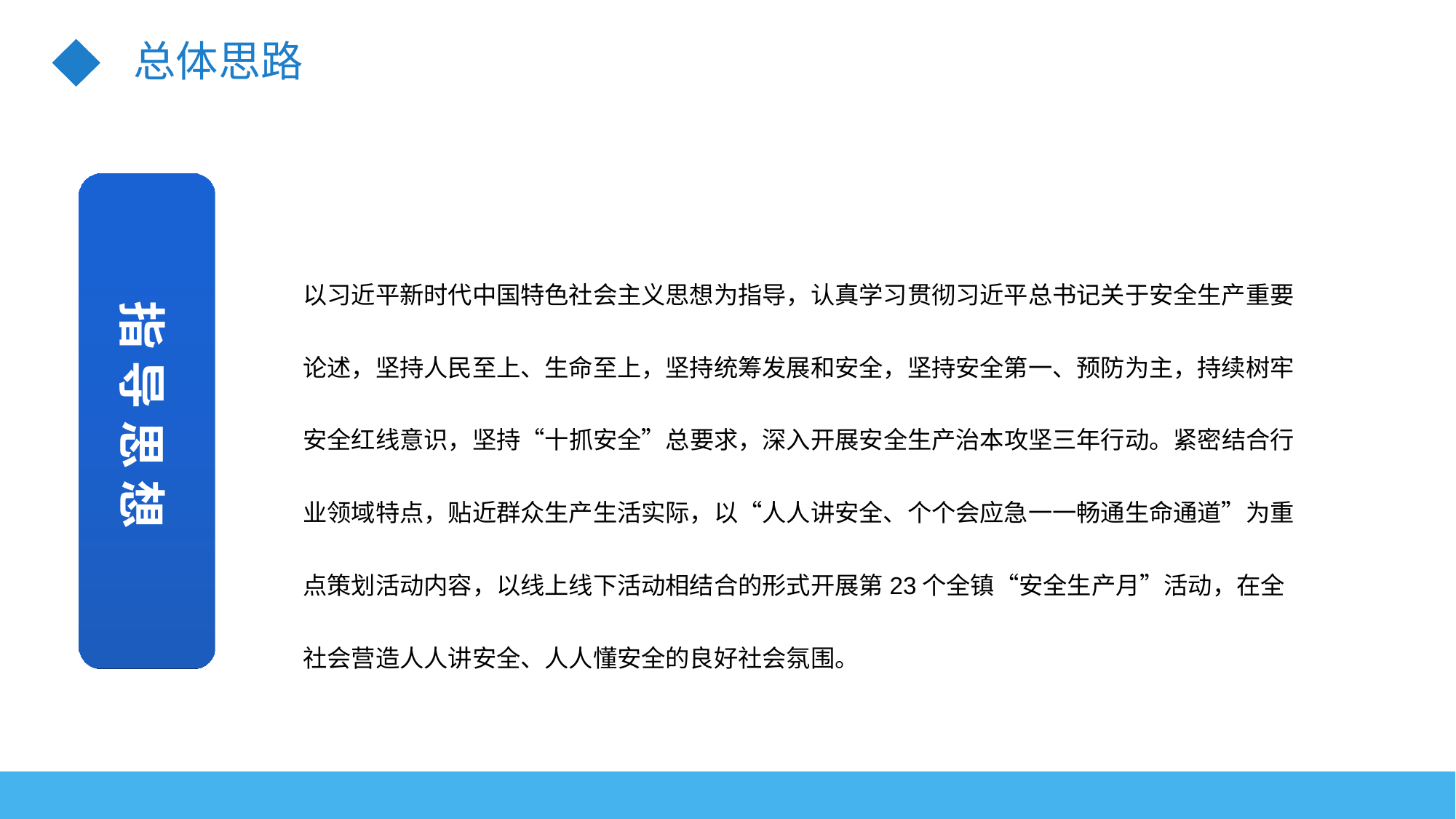

# 总体思路

以习近平新时代中国特色社会主义思想为指导，认真学习贯彻习近平总书记关于安全生产重要论述，坚持人民至上、生命至上，坚持统筹发展和安全，坚持安全第一、预防为主，持续树牢安全红线意识，坚持“十抓安全”总要求，深入开展安全生产治本攻坚三年行动。紧密结合行业领域特点，贴近群众生产生活实际，以“人人讲安全、个个会应急一一畅通生命通道”为重点策划活动内容，以线上线下活动相结合的形式开展第23个全镇“安全生产月”活动，在全社会营造人人讲安全、人人懂安全的良好社会氛围。
指 导 思 想